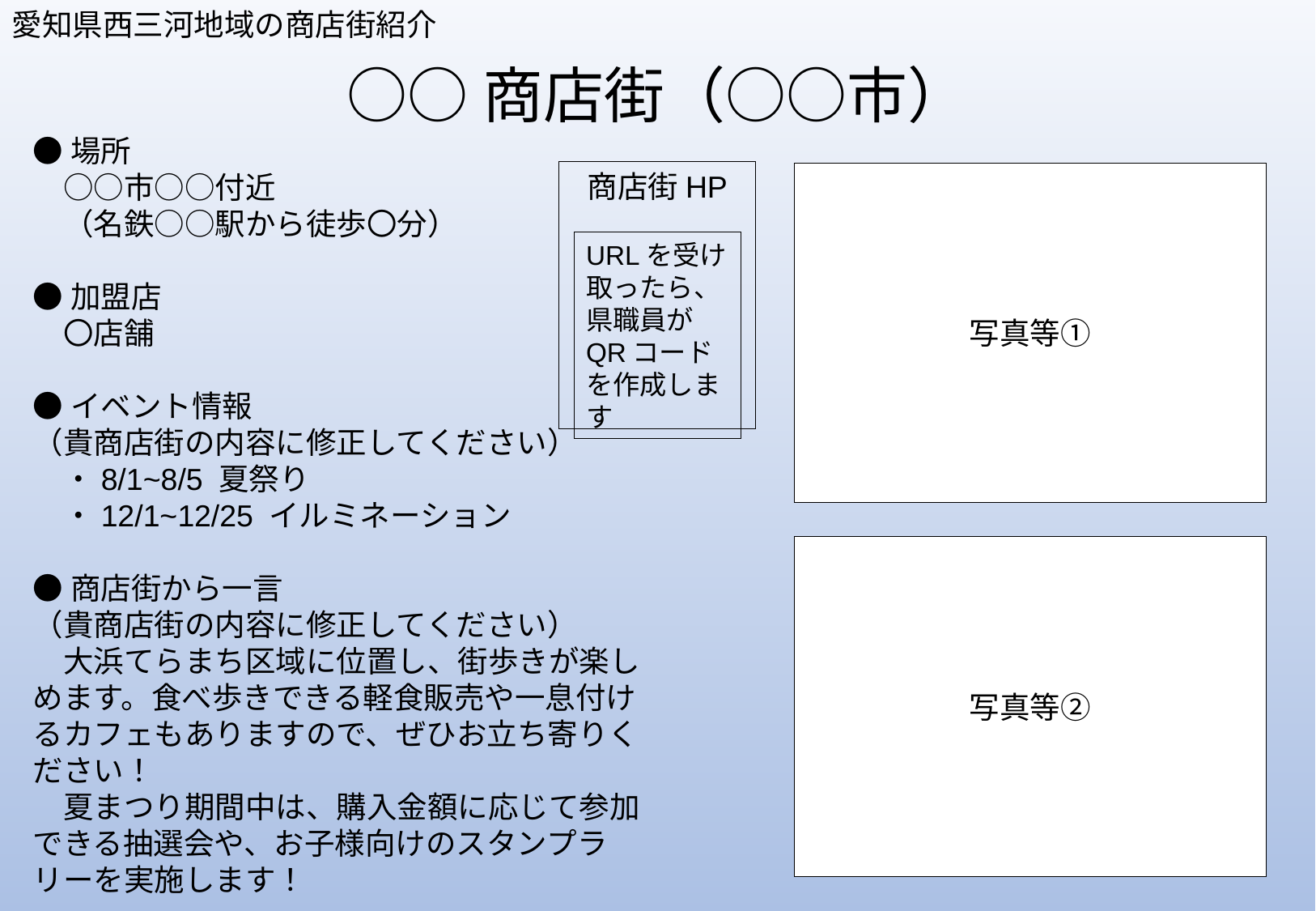

愛知県西三河地域の商店街紹介
○○商店街（○○市）
●場所
　○○市○○付近
　（名鉄○○駅から徒歩〇分）

●加盟店
　〇店舗

●イベント情報
（貴商店街の内容に修正してください）
　・8/1~8/5 夏祭り
　・12/1~12/25 イルミネーション

●商店街から一言
（貴商店街の内容に修正してください）
　大浜てらまち区域に位置し、街歩きが楽しめます。食べ歩きできる軽食販売や一息付けるカフェもありますので、ぜひお立ち寄りください！
　夏まつり期間中は、購入金額に応じて参加できる抽選会や、お子様向けのスタンプラリーを実施します！

商店街HP

写真等①

URLを受け取ったら、
県職員が
QRコードを作成します

写真等②